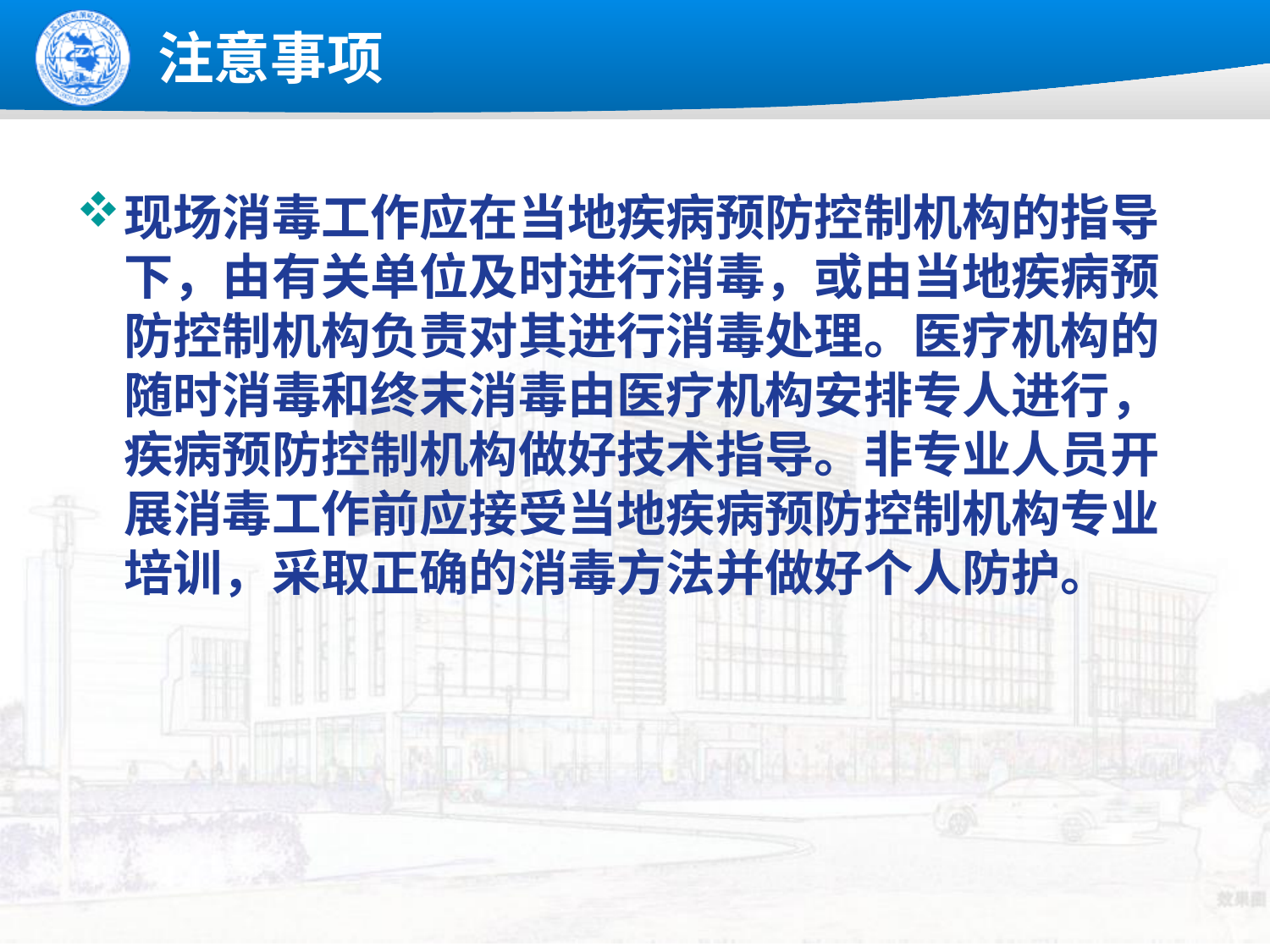

# 注意事项
现场消毒工作应在当地疾病预防控制机构的指导下，由有关单位及时进行消毒，或由当地疾病预防控制机构负责对其进行消毒处理。医疗机构的随时消毒和终末消毒由医疗机构安排专人进行，疾病预防控制机构做好技术指导。非专业人员开展消毒工作前应接受当地疾病预防控制机构专业培训，采取正确的消毒方法并做好个人防护。